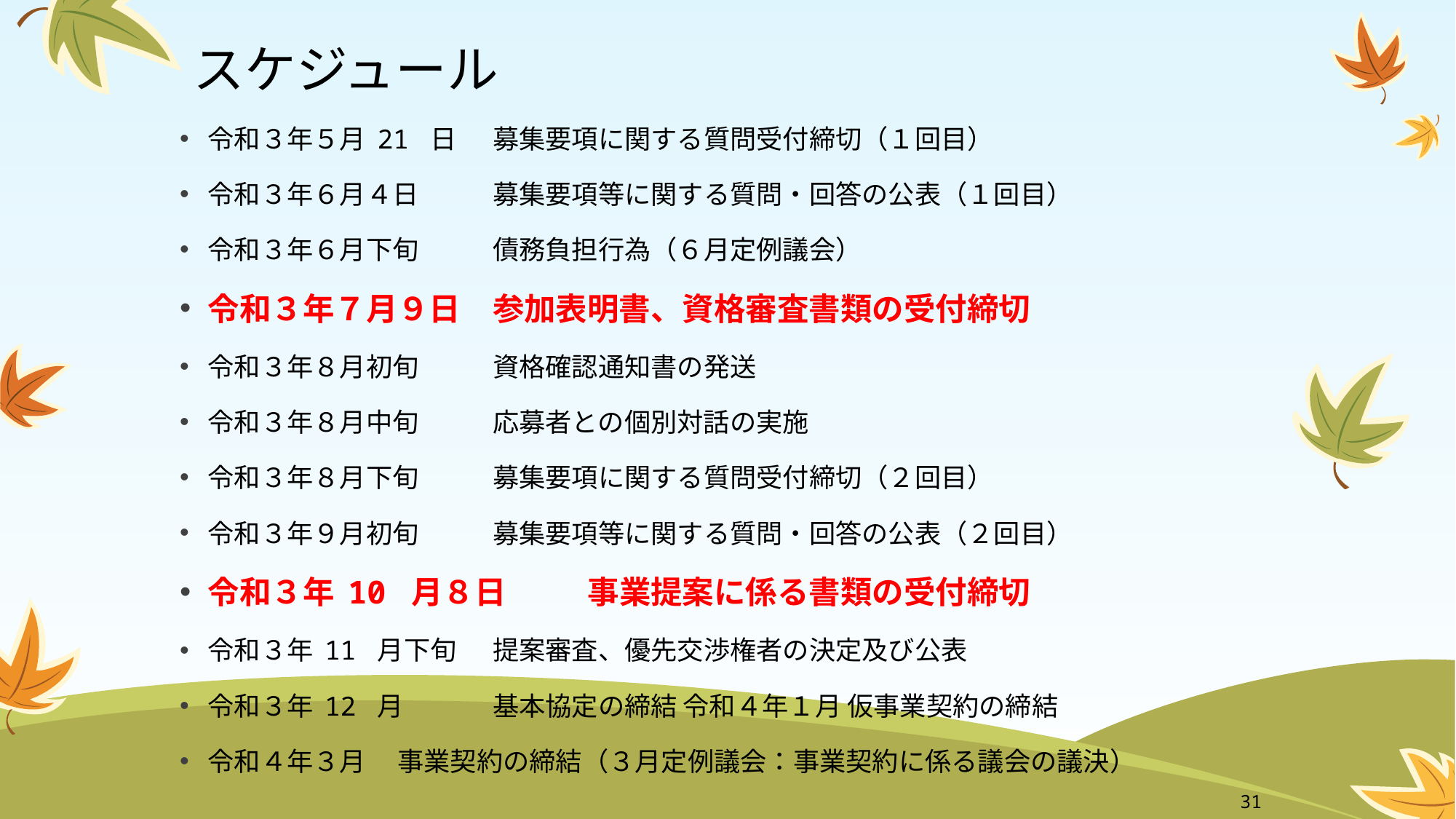

# スケジュール
令和３年５月 21 日 	募集要項に関する質問受付締切（１回目）
令和３年６月４日 	募集要項等に関する質問・回答の公表（１回目）
令和３年６月下旬 	債務負担行為（６月定例議会）
令和３年７月９日 	参加表明書、資格審査書類の受付締切
令和３年８月初旬 	資格確認通知書の発送
令和３年８月中旬 	応募者との個別対話の実施
令和３年８月下旬 	募集要項に関する質問受付締切（２回目）
令和３年９月初旬 	募集要項等に関する質問・回答の公表（２回目）
令和３年 10 月８日 	事業提案に係る書類の受付締切
令和３年 11 月下旬 	提案審査、優先交渉権者の決定及び公表
令和３年 12 月 	基本協定の締結 令和４年１月 仮事業契約の締結
令和４年３月 		事業契約の締結（３月定例議会：事業契約に係る議会の議決）
31